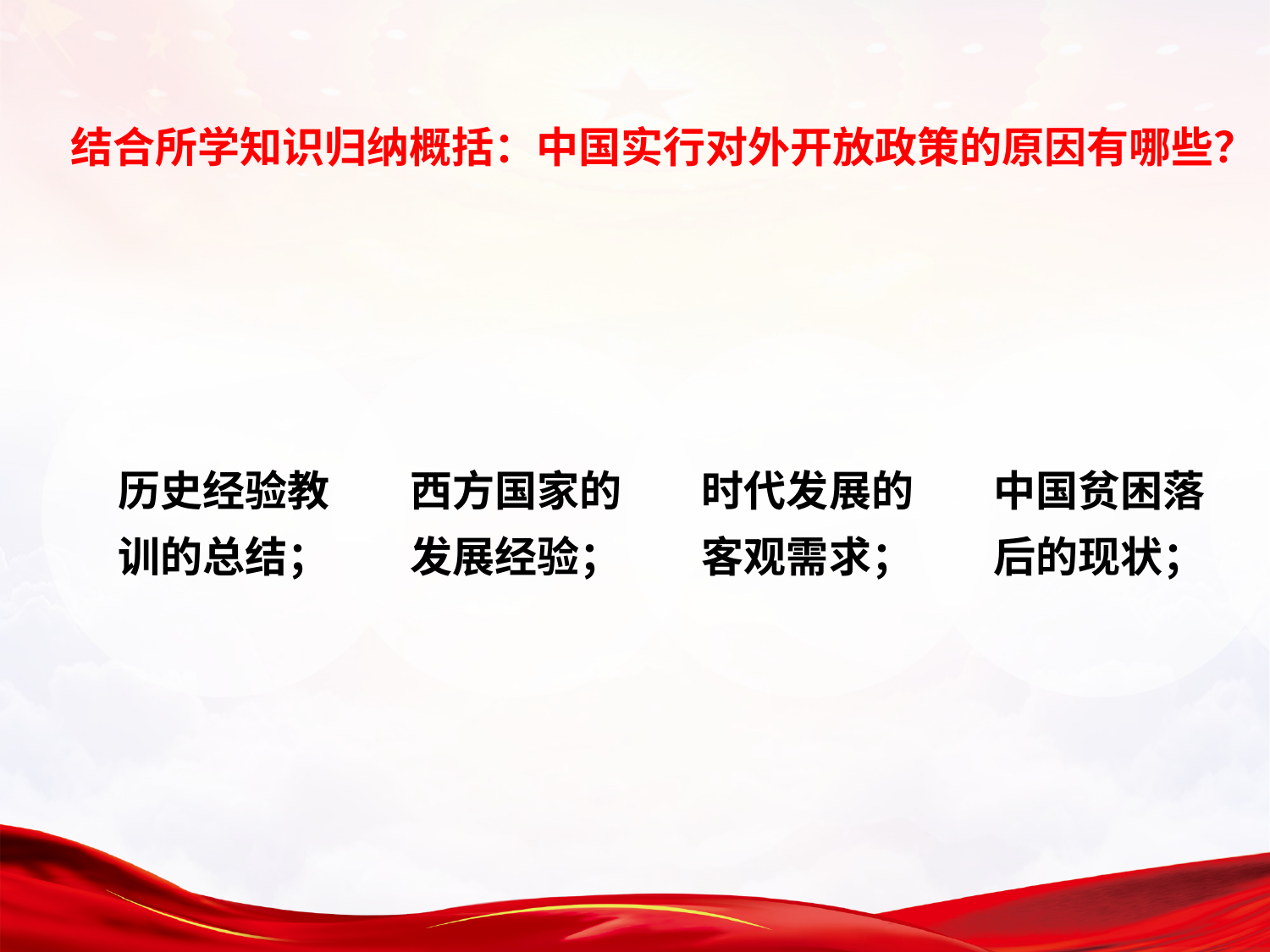

结合所学知识归纳概括：中国实行对外开放政策的原因有哪些？
历史经验教训的总结；
西方国家的发展经验；
时代发展的客观需求；
中国贫困落后的现状；
相对和平的国际环境。